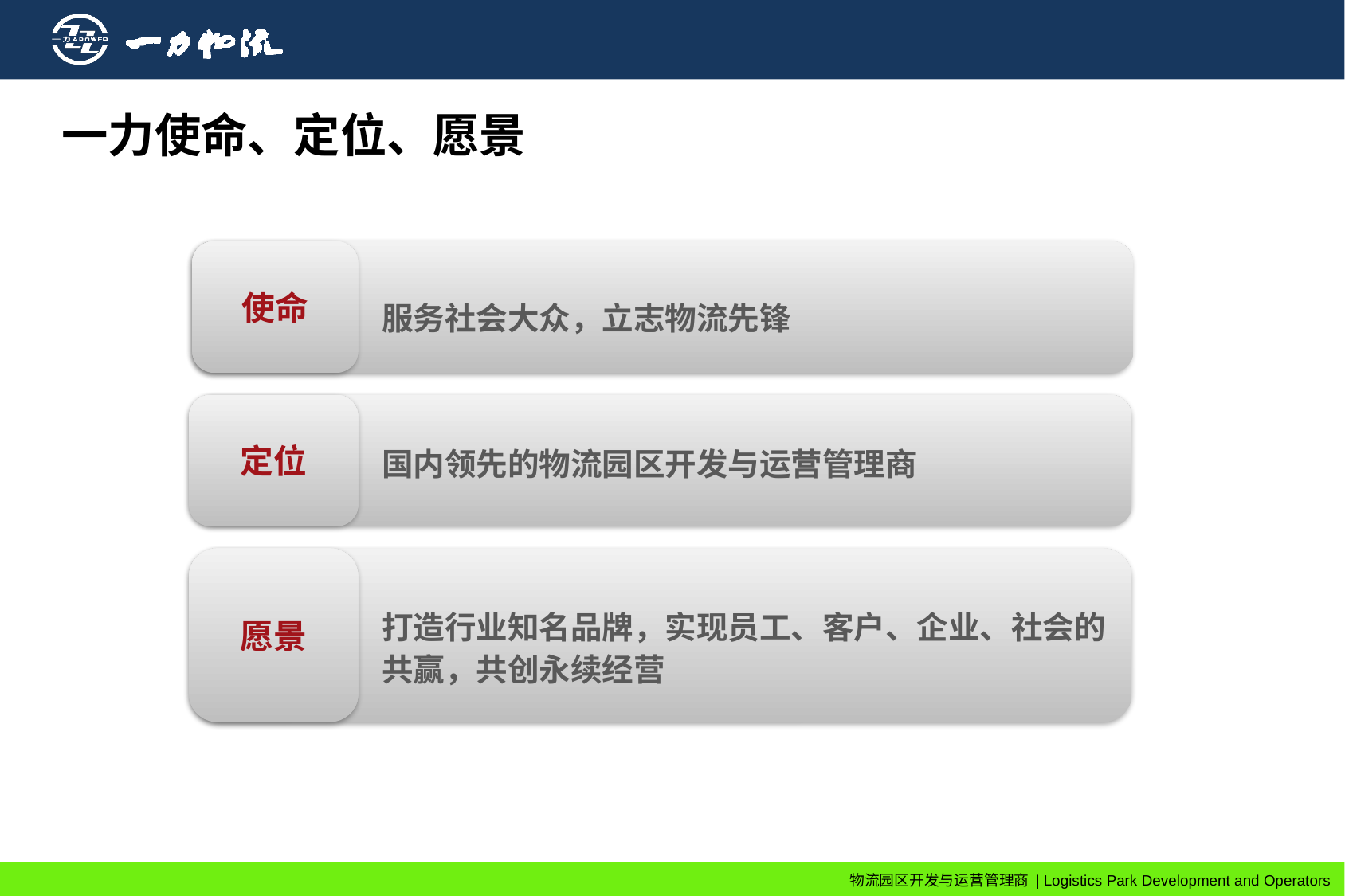

一力使命、定位、愿景

使命
服务社会大众，立志物流先锋
定位

国内领先的物流园区开发与运营管理商
愿景

打造行业知名品牌，实现员工、客户、企业、社会的共赢，共创永续经营